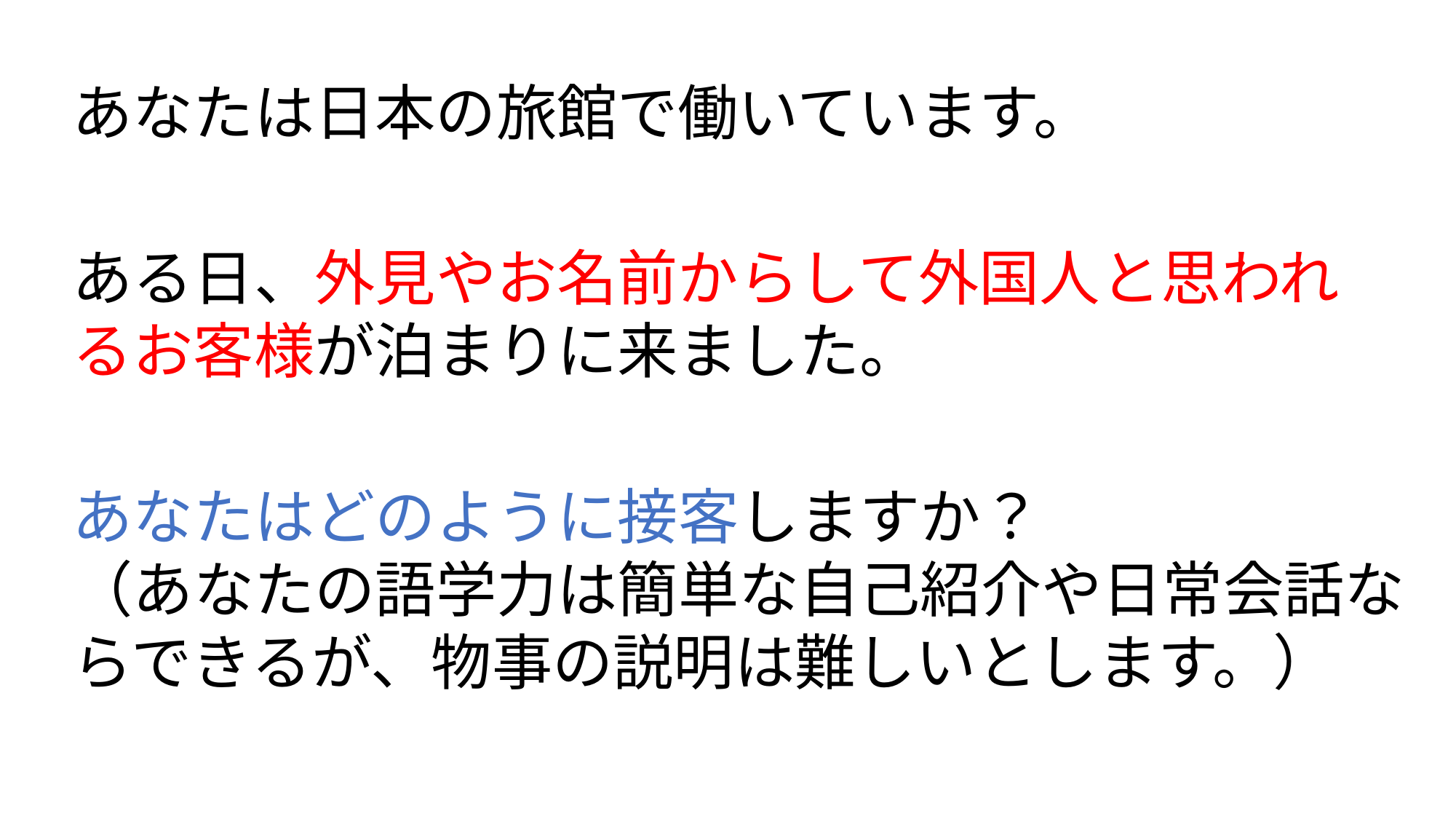

あなたは日本の旅館で働いています。
ある日、外見やお名前からして外国人と思われるお客様が泊まりに来ました。
あなたはどのように接客しますか？
（あなたの語学力は簡単な自己紹介や日常会話ならできるが、物事の説明は難しいとします。）